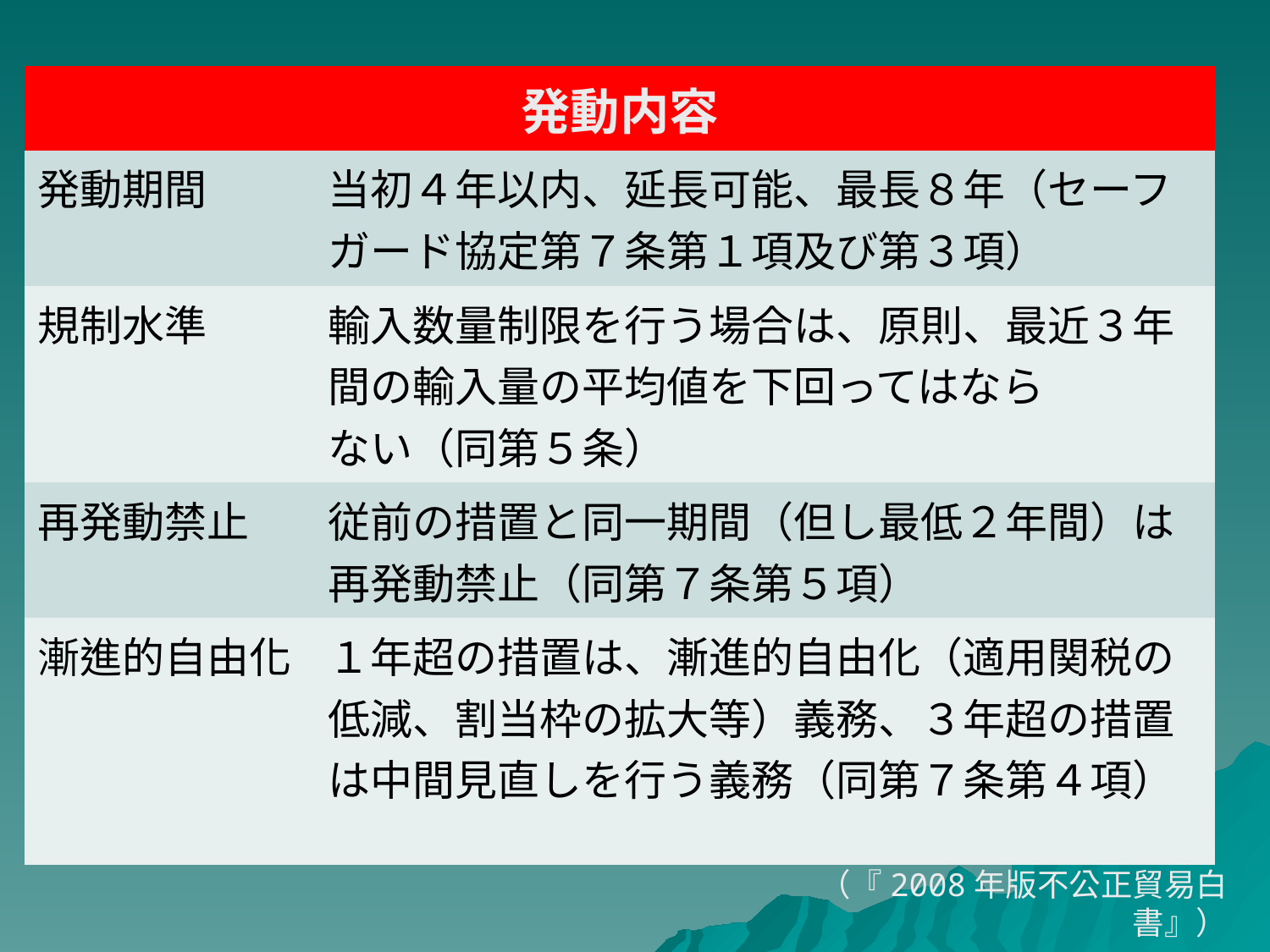

| 発動内容 |  |
| --- | --- |
| 発動期間 | 当初４年以内、延長可能、最長８年（セーフガード協定第７条第１項及び第３項） |
| 規制水準 | 輸入数量制限を行う場合は、原則、最近３年間の輸入量の平均値を下回ってはなら ない（同第５条） |
| 再発動禁止 | 従前の措置と同一期間（但し最低２年間）は再発動禁止（同第７条第５項） |
| 漸進的自由化 | １年超の措置は、漸進的自由化（適用関税の低減、割当枠の拡大等）義務、３年超の措置は中間見直しを行う義務（同第７条第４項） |
（『2008年版不公正貿易白書』）